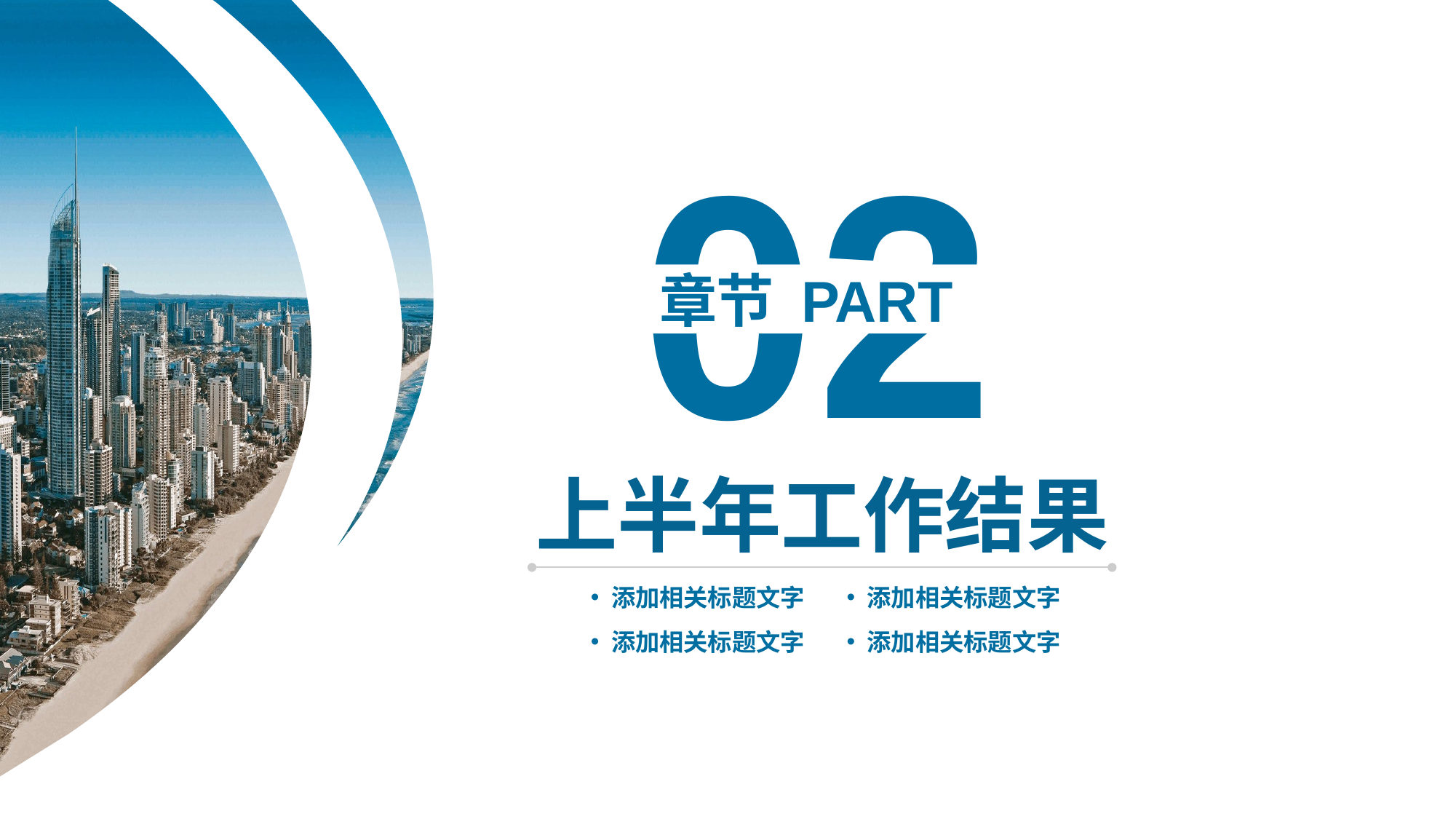

02
章节 PART
上半年工作结果
添加相关标题文字
添加相关标题文字
添加相关标题文字
添加相关标题文字